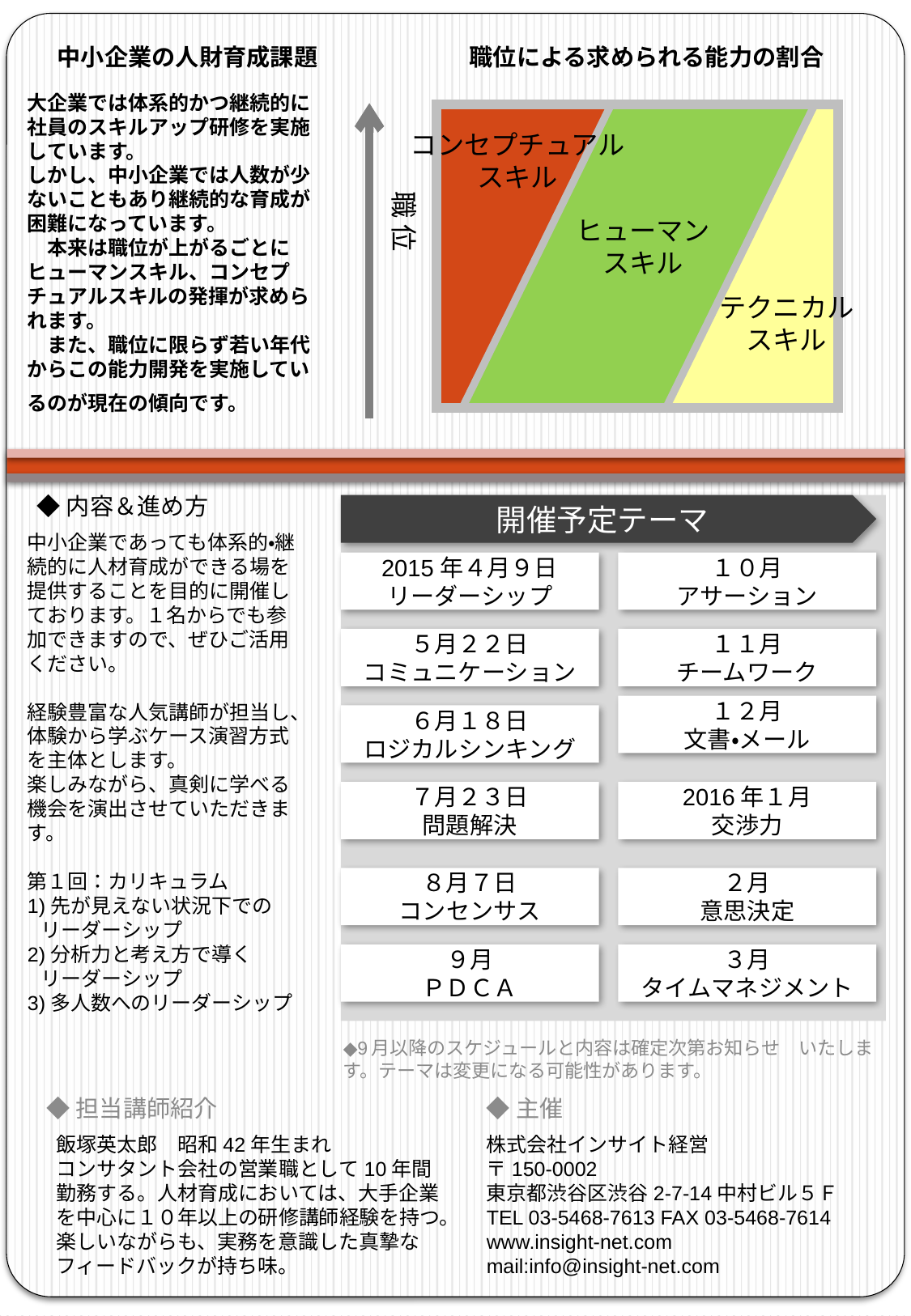

中小企業の人財育成課題
職位による求められる能力の割合
大企業では体系的かつ継続的に社員のスキルアップ研修を実施しています。
しかし、中小企業では人数が少ないこともあり継続的な育成が困難になっています。
　本来は職位が上がるごとにヒューマンスキル、コンセプチュアルスキルの発揮が求められます。
　また、職位に限らず若い年代からこの能力開発を実施しているのが現在の傾向です。

コンセプチュアル
スキル
職 位
ヒューマン
スキル
テクニカル
スキル
ネガティブ解消
・成功体験
・顧客志向
◆内容＆進め方

開催予定テーマ
中小企業であっても体系的・継続的に人材育成ができる場を提供することを目的に開催しております。１名からでも参加できますので、ぜひご活用ください。

経験豊富な人気講師が担当し、
体験から学ぶケース演習方式を主体とします。
楽しみながら、真剣に学べる機会を演出させていただきます。

第１回：カリキュラム
1)先が見えない状況下での
  リーダーシップ
2)分析力と考え方で導く
  リーダーシップ
3)多人数へのリーダーシップ

2015年４月９日
リーダーシップ
１０月
アサーション
５月２２日
コミュニケーション
１１月
チームワーク
１２月
文書・メール
６月１８日
ロジカルシンキング
７月２３日
問題解決
2016年１月
交渉力
８月７日
コンセンサス
２月
意思決定
９月
ＰＤＣＡ
３月
タイムマネジメント
◆9月以降のスケジュールと内容は確定次第お知らせ　いたします。テーマは変更になる可能性があります。

◆担当講師紹介
◆主催
飯塚英太郎　昭和42年生まれ
コンサタント会社の営業職として10年間勤務する。人材育成においては、大手企業を中心に１０年以上の研修講師経験を持つ。楽しいながらも、実務を意識した真摯なフィードバックが持ち味。
株式会社インサイト経営
〒150-0002
東京都渋谷区渋谷2-7-14中村ビル５Ｆ
TEL 03-5468-7613 FAX 03-5468-7614
www.insight-net.com
mail:info@insight-net.com